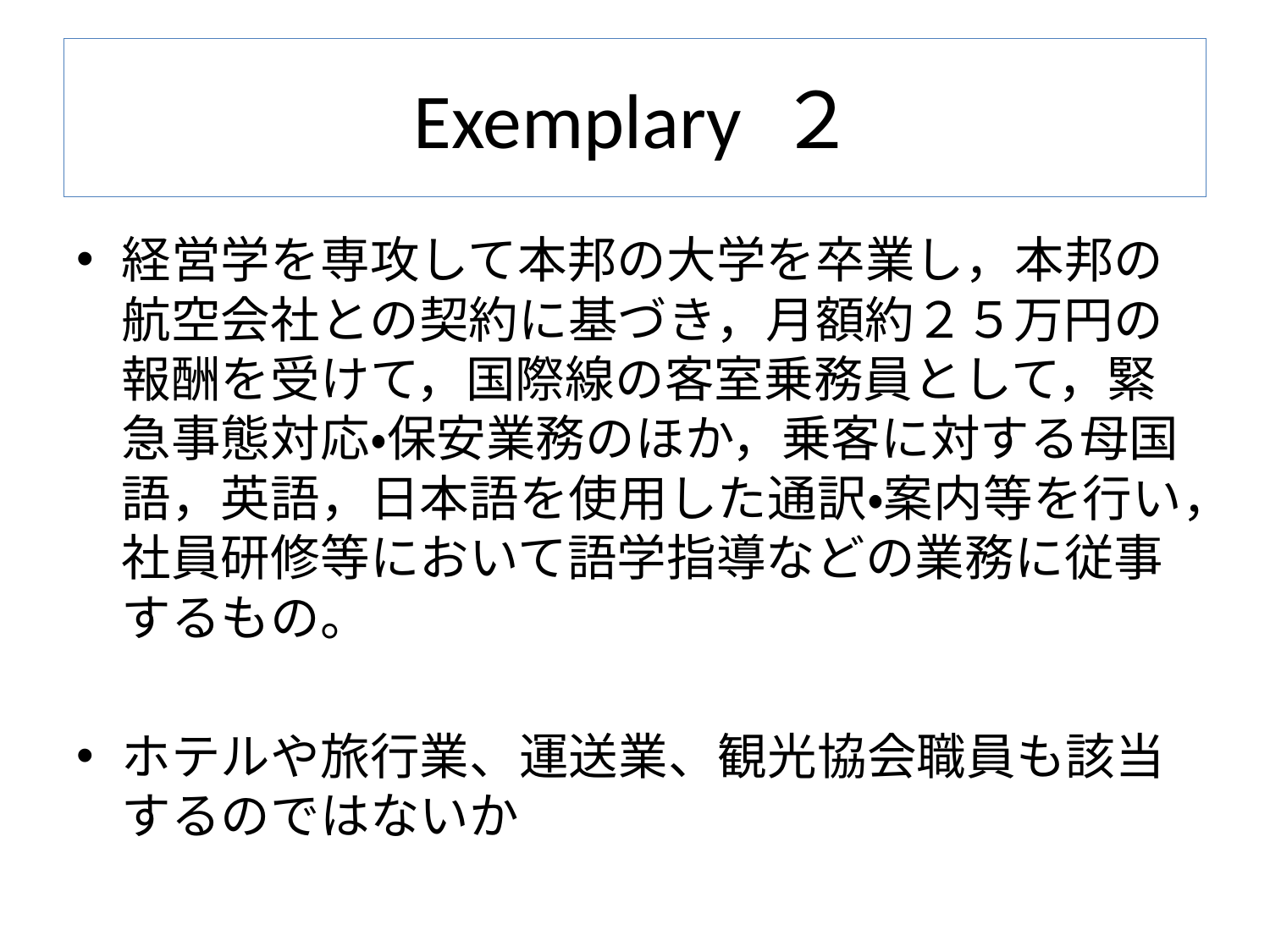

# Exemplary ２
経営学を専攻して本邦の大学を卒業し，本邦の航空会社との契約に基づき，月額約２５万円の報酬を受けて，国際線の客室乗務員として，緊急事態対応・保安業務のほか，乗客に対する母国語，英語，日本語を使用した通訳・案内等を行い，社員研修等において語学指導などの業務に従事するもの。

ホテルや旅行業、運送業、観光協会職員も該当するのではないか